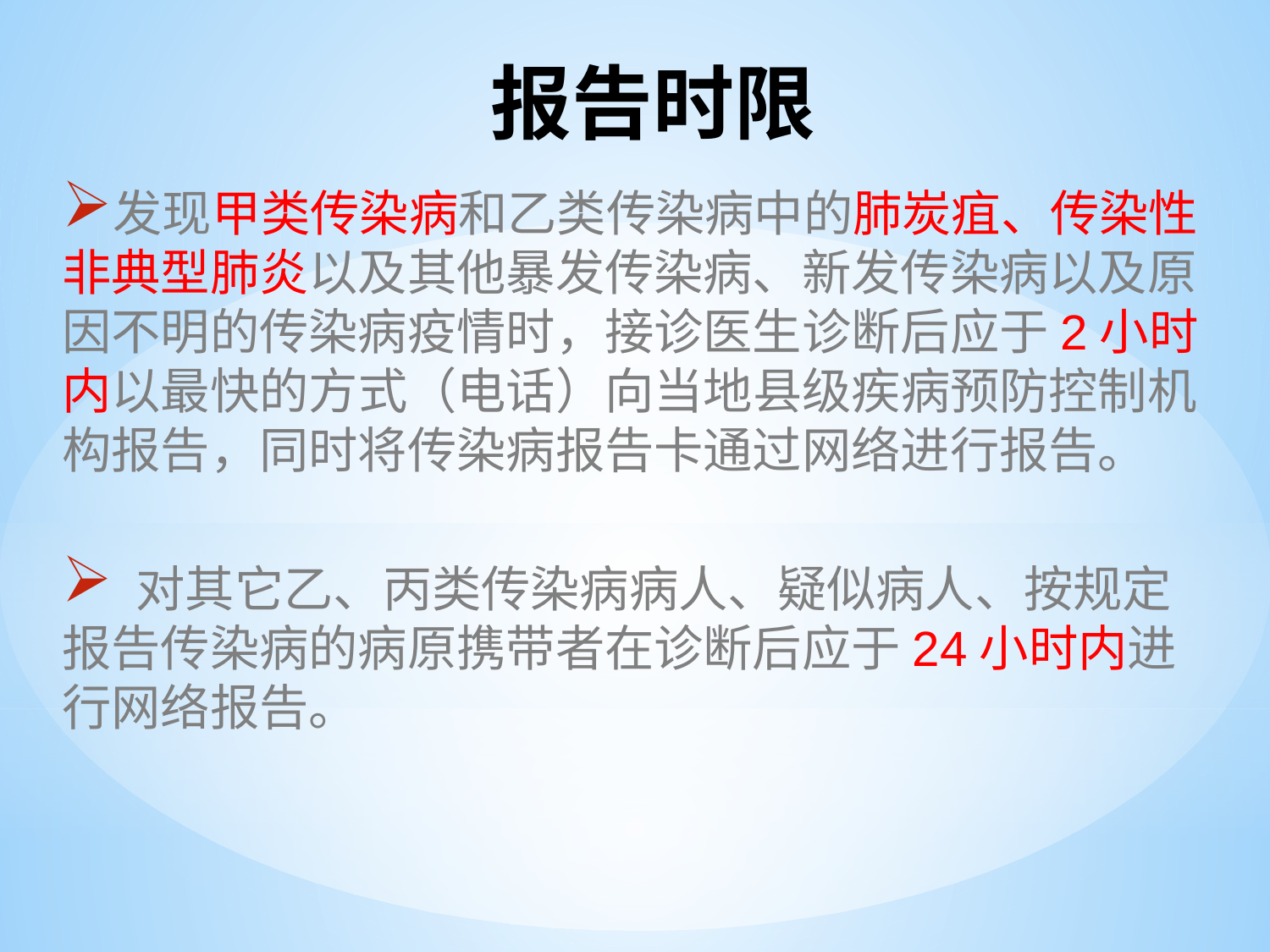

报告时限
发现甲类传染病和乙类传染病中的肺炭疽、传染性非典型肺炎以及其他暴发传染病、新发传染病以及原因不明的传染病疫情时，接诊医生诊断后应于2小时内以最快的方式（电话）向当地县级疾病预防控制机构报告，同时将传染病报告卡通过网络进行报告。

 对其它乙、丙类传染病病人、疑似病人、按规定报告传染病的病原携带者在诊断后应于24小时内进行网络报告。